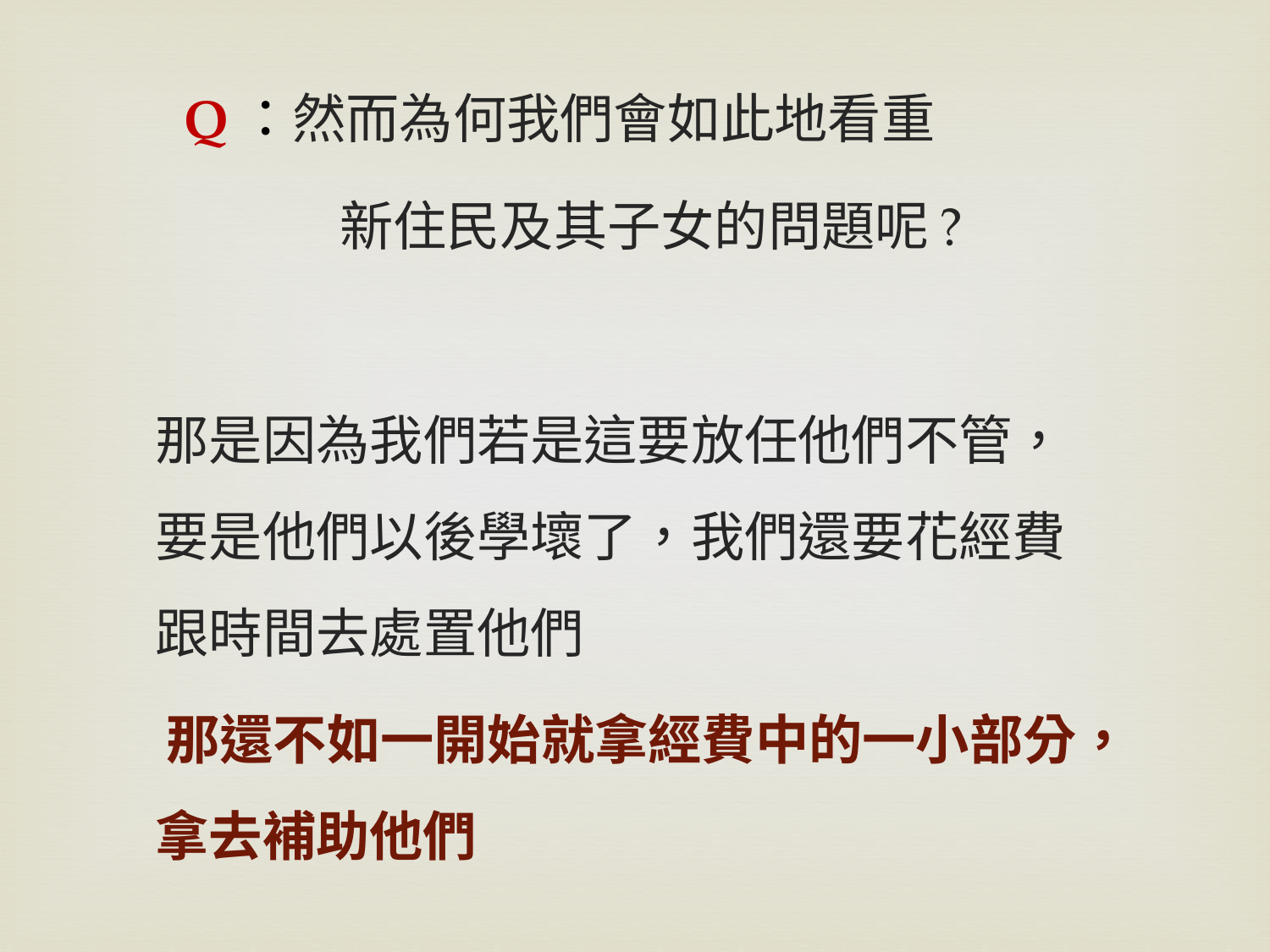

Q：然而為何我們會如此地看重
   		      新住民及其子女的問題呢?

	那是因為我們若是這要放任他們不管，要是他們以後學壞了，我們還要花經費跟時間去處置他們
    那還不如一開始就拿經費中的一小部分，拿去補助他們